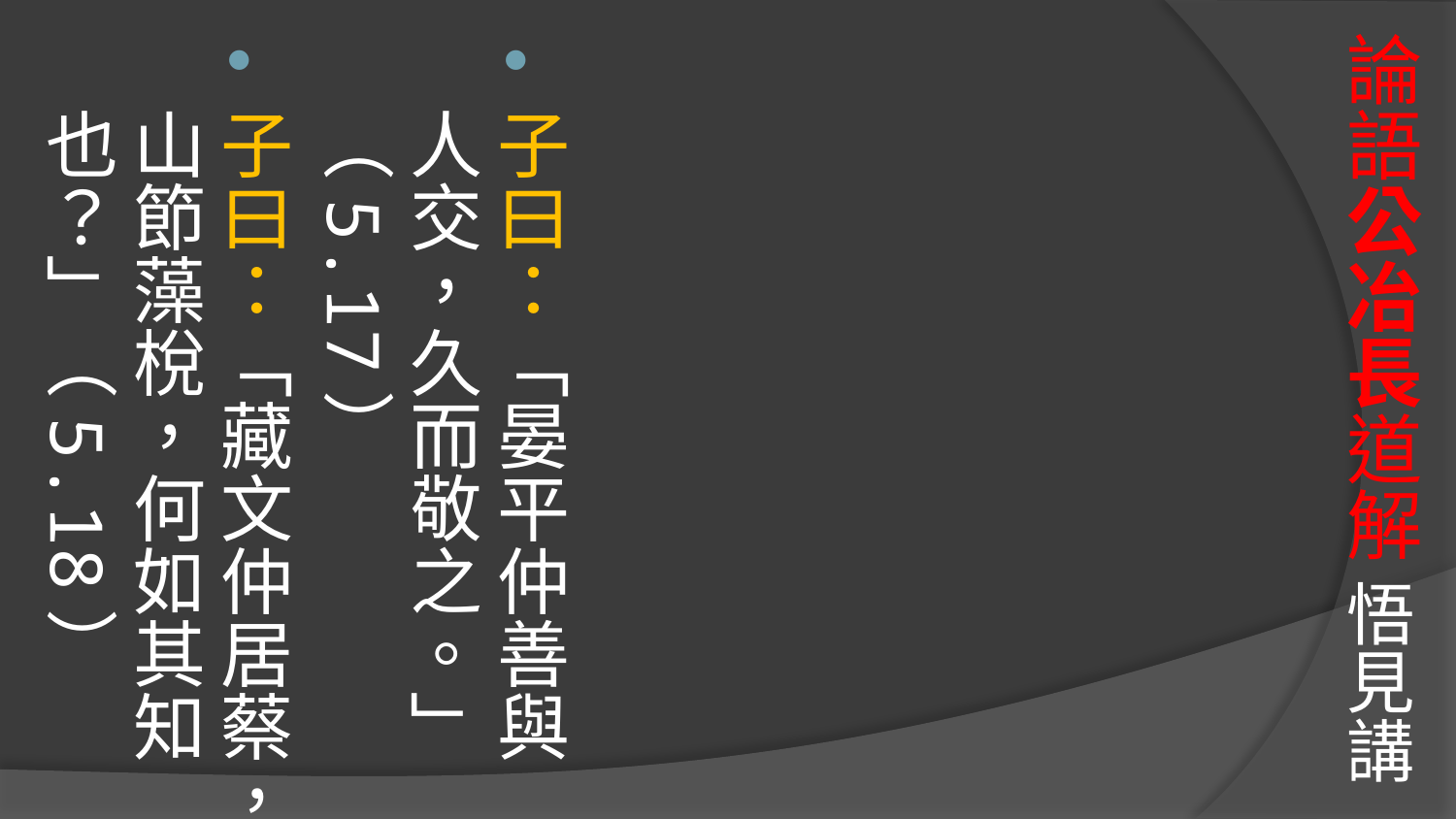

# 論語公冶長道解 悟見講
子曰：「晏平仲善與人交，久而敬之。」（5.17）
子曰：「藏文仲居蔡，山節藻梲，何如其知也？」（5.18）